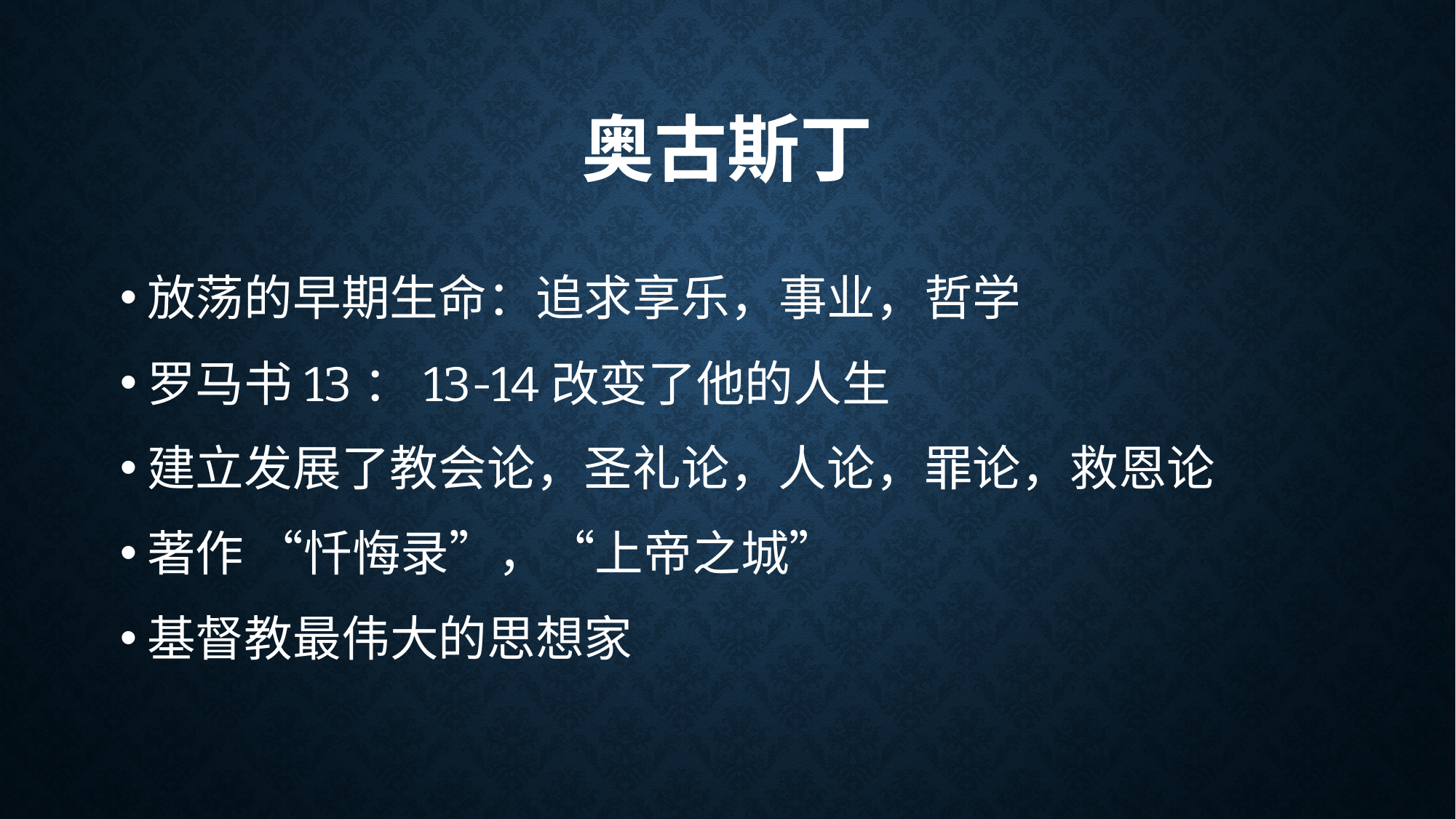

# 奥古斯丁
放荡的早期生命：追求享乐，事业，哲学
罗马书13：13-14改变了他的人生
建立发展了教会论，圣礼论，人论，罪论，救恩论
著作 “忏悔录”，“上帝之城”
基督教最伟大的思想家